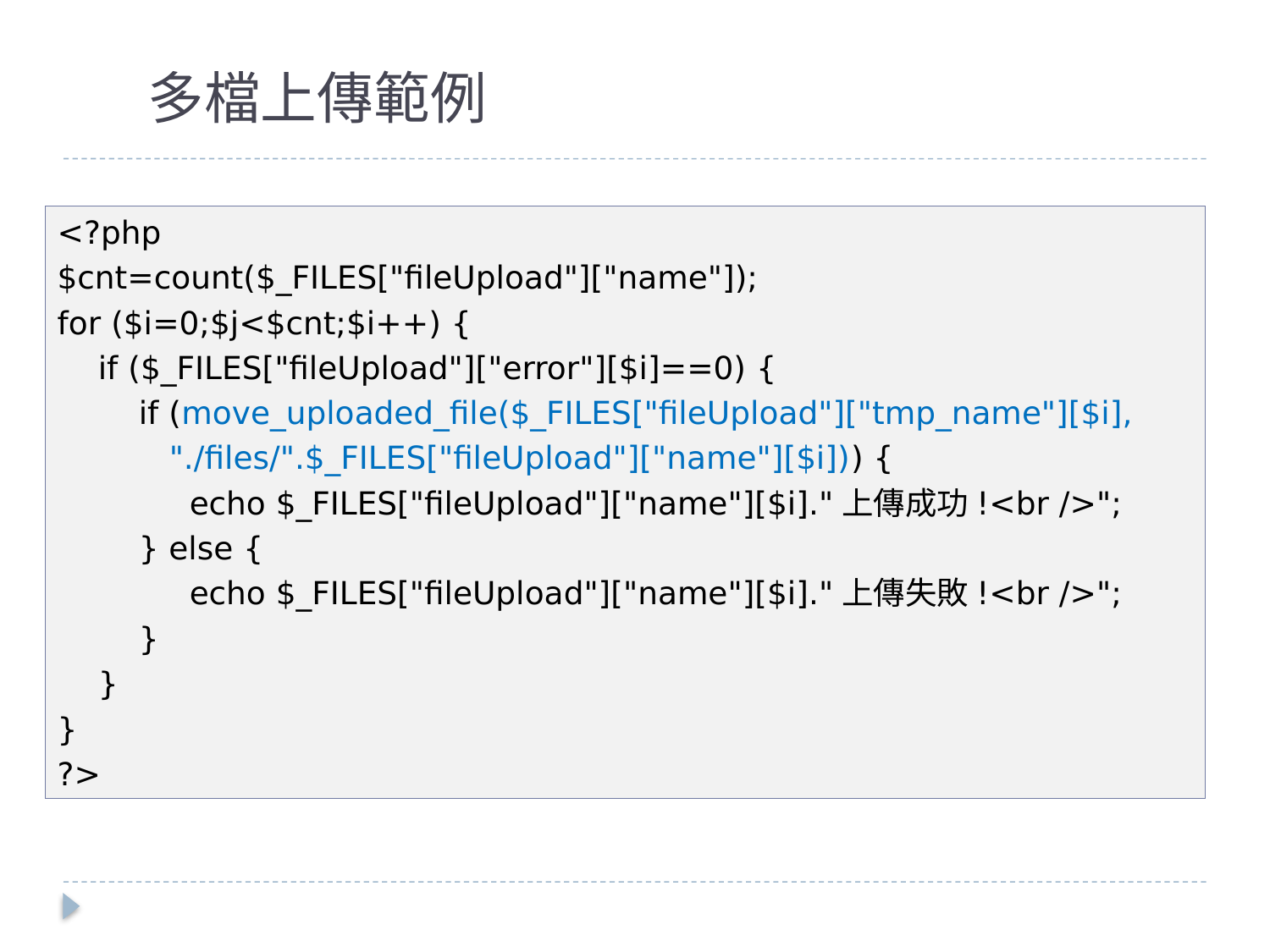

多檔上傳範例
<?php
$cnt=count($_FILES["fileUpload"]["name"]);
for ($i=0;$j<$cnt;$i++) {
    if ($_FILES["fileUpload"]["error"][$i]==0) {
        if (move_uploaded_file($_FILES["fileUpload"]["tmp_name"][$i],
           "./files/".$_FILES["fileUpload"]["name"][$i])) {
             echo $_FILES["fileUpload"]["name"][$i]."上傳成功!<br />";
        } else {
             echo $_FILES["fileUpload"]["name"][$i]."上傳失敗!<br />";
        }
    }
}
?>